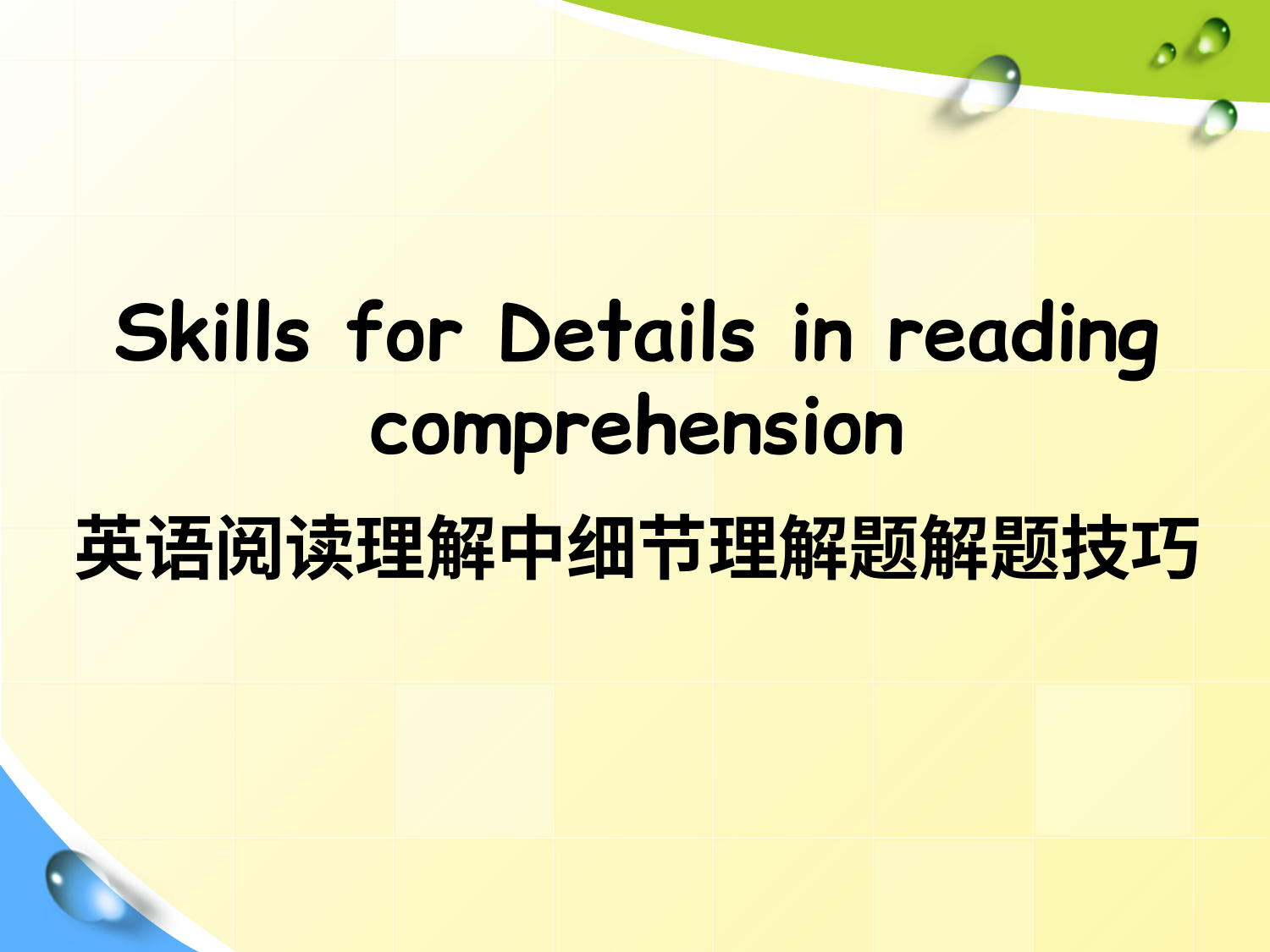

Skills for Details in reading comprehension
英语阅读理解中细节理解题解题技巧